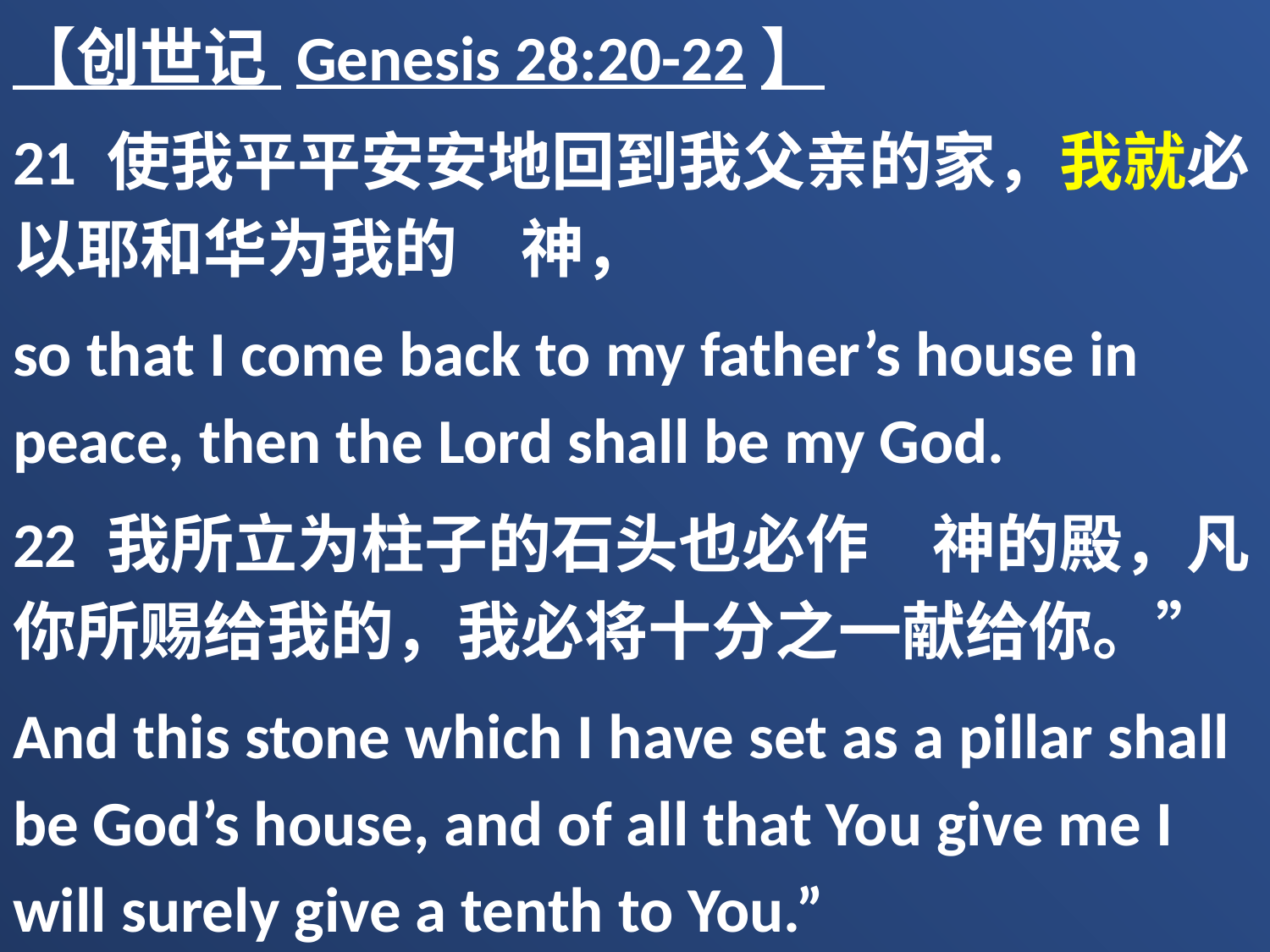

【创世记 Genesis 28:20-22】
21 使我平平安安地回到我父亲的家，我就必以耶和华为我的　神，
so that I come back to my father’s house in peace, then the Lord shall be my God.
22 我所立为柱子的石头也必作　神的殿，凡你所赐给我的，我必将十分之一献给你。”
And this stone which I have set as a pillar shall be God’s house, and of all that You give me I will surely give a tenth to You.”